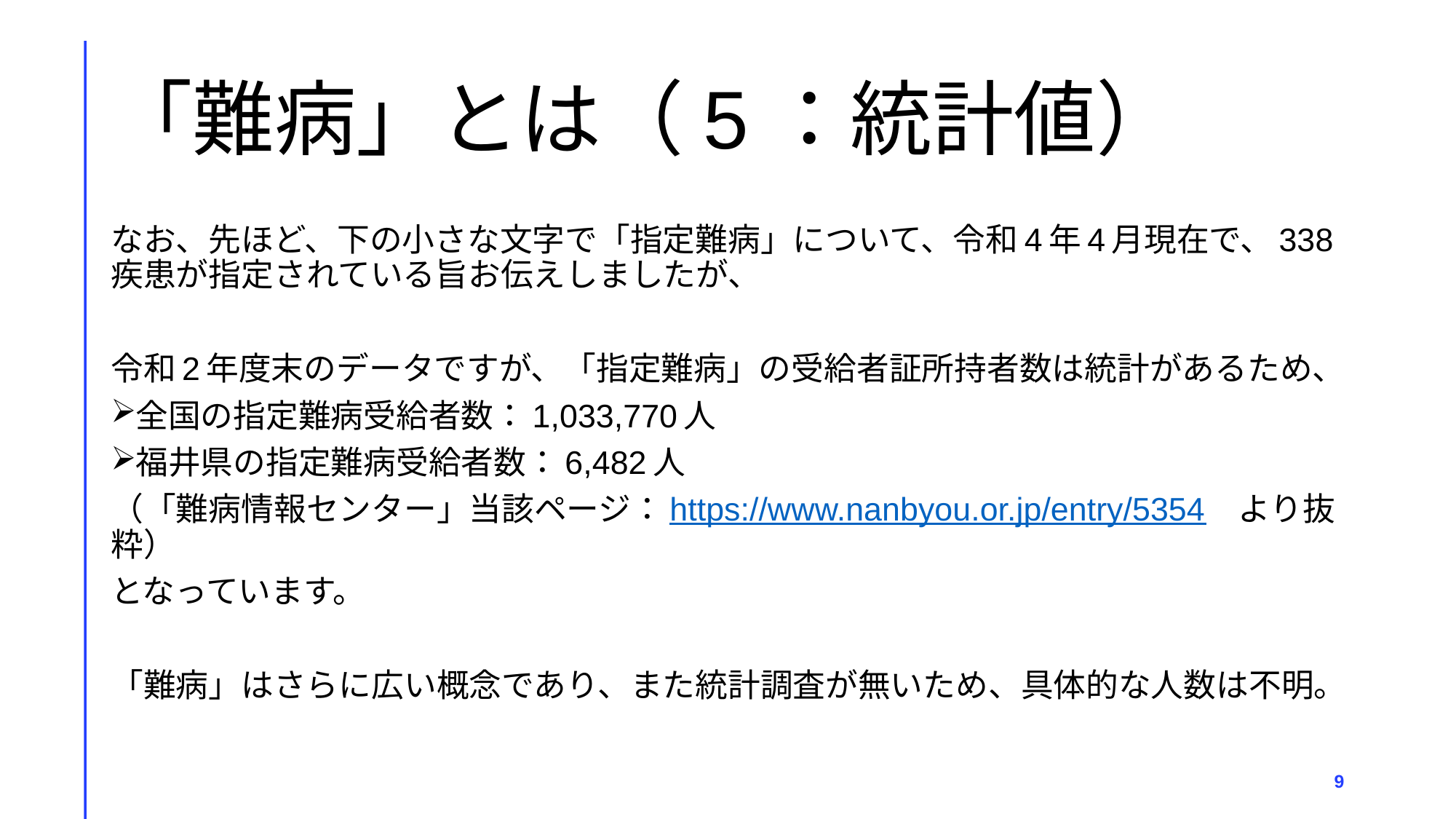

# 「難病」とは（5：統計値）
なお、先ほど、下の小さな文字で「指定難病」について、令和4年4月現在で、338疾患が指定されている旨お伝えしましたが、

令和2年度末のデータですが、「指定難病」の受給者証所持者数は統計があるため、
全国の指定難病受給者数：1,033,770人
福井県の指定難病受給者数：6,482人
（「難病情報センター」当該ページ：https://www.nanbyou.or.jp/entry/5354　より抜粋）
となっています。

「難病」はさらに広い概念であり、また統計調査が無いため、具体的な人数は不明。

9